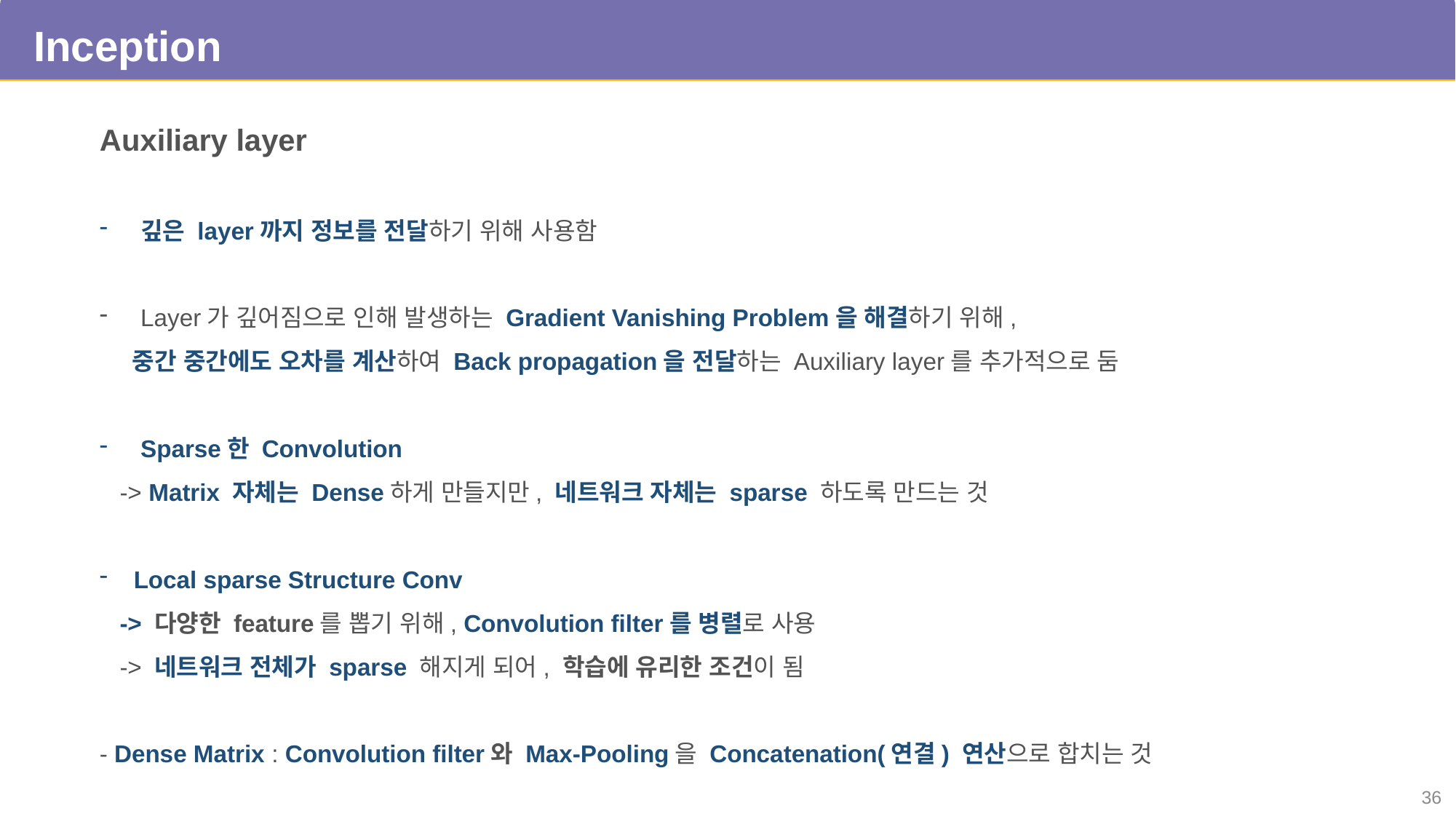

Inception

Auxiliary layer

깊은 layer까지 정보를 전달하기 위해 사용함

Layer가 깊어짐으로 인해 발생하는 Gradient Vanishing Problem을 해결하기 위해,
    중간 중간에도 오차를 계산하여 Back propagation을 전달하는 Auxiliary layer를 추가적으로 둠

Sparse한 Convolution
   -> Matrix 자체는 Dense하게 만들지만, 네트워크 자체는 sparse 하도록 만드는 것

Local sparse Structure Conv
   -> 다양한 feature를 뽑기 위해, Convolution filter를 병렬로 사용
   -> 네트워크 전체가 sparse 해지게 되어, 학습에 유리한 조건이 됨

- Dense Matrix : Convolution filter와 Max-Pooling을 Concatenation(연결) 연산으로 합치는 것

36